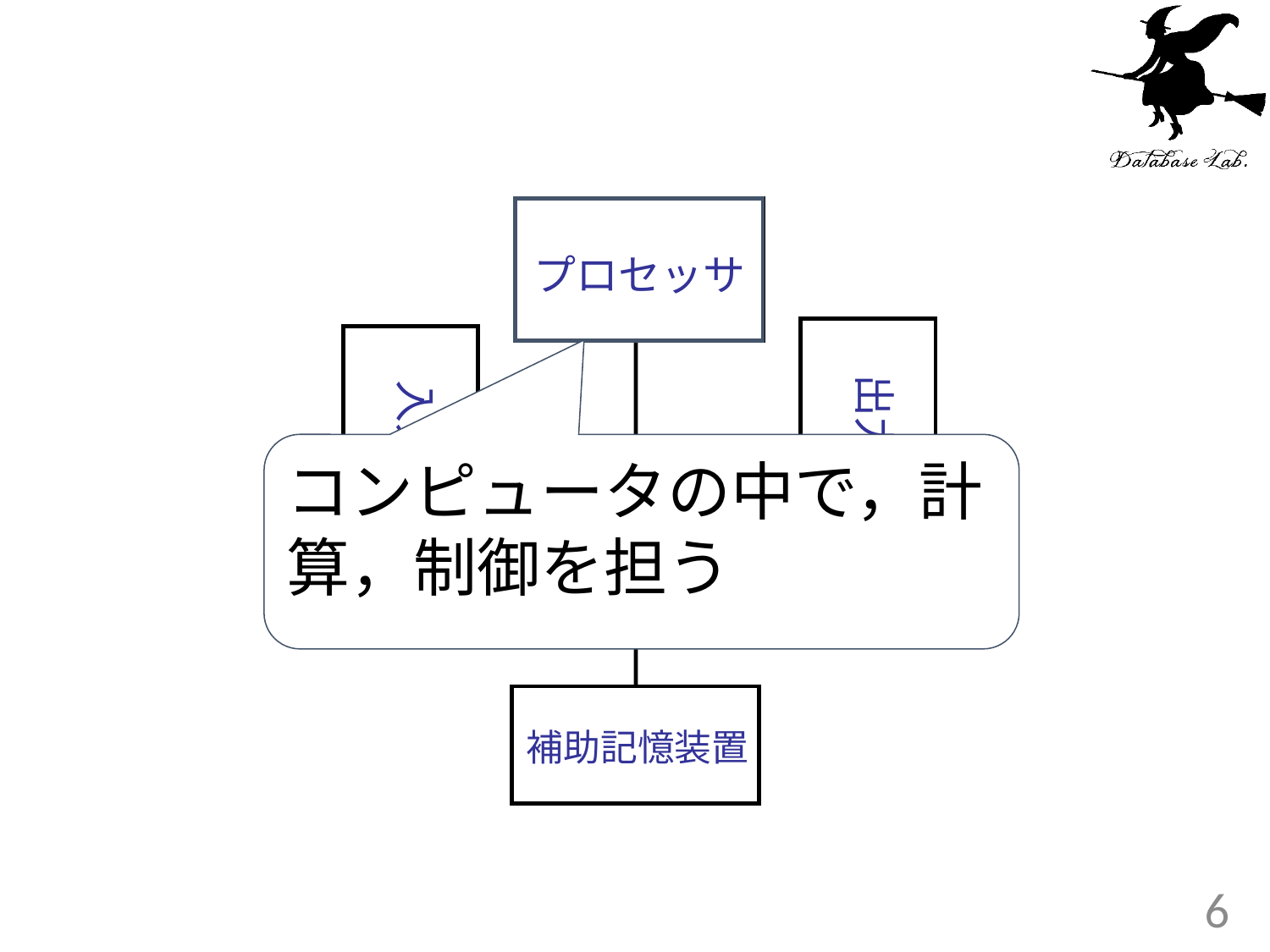

プロセッサ

出力装置
入力装置
コンピュータの中で，計算，制御を担う

メモリ

補助記憶装置
6